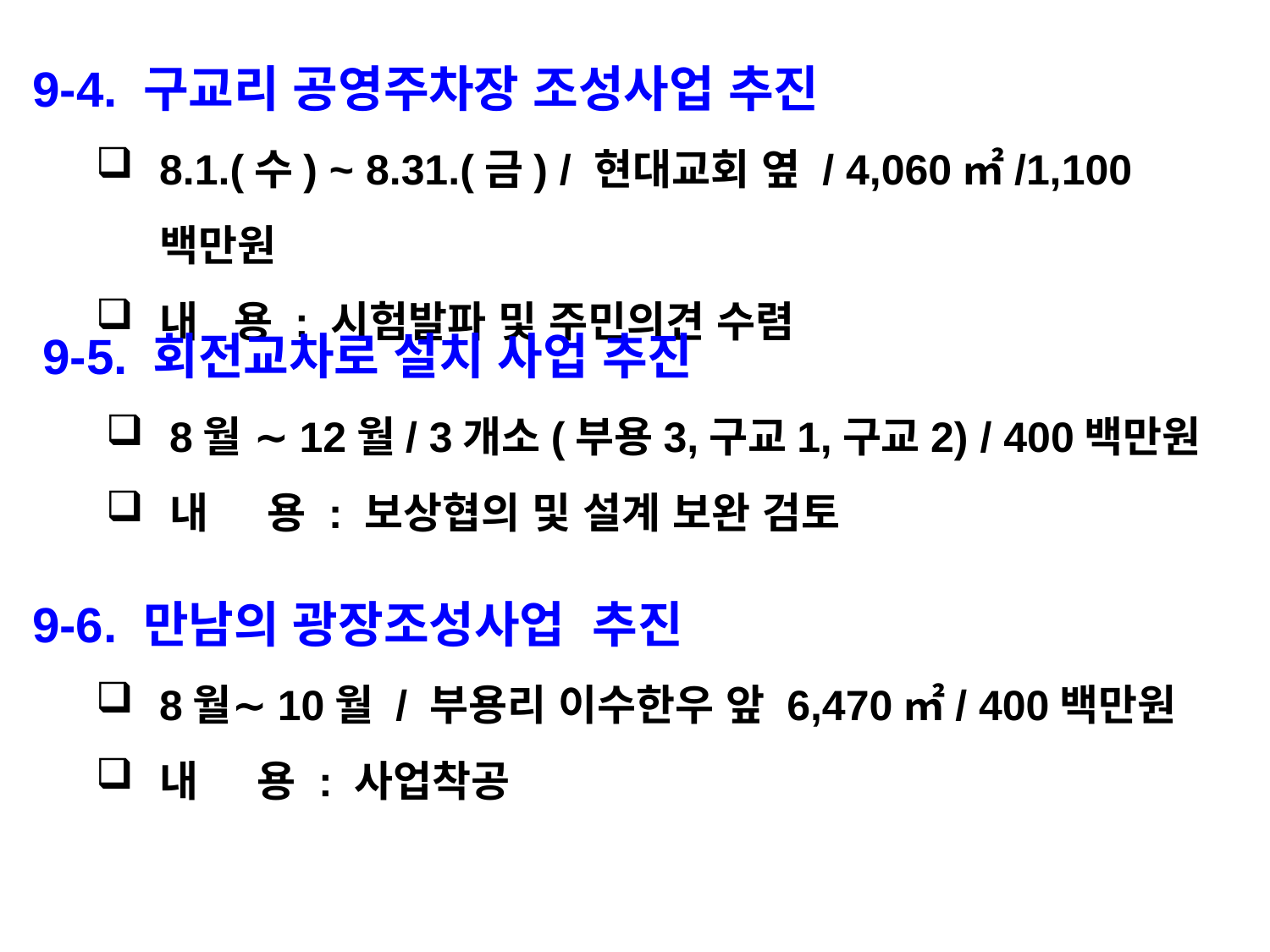

9-4. 구교리 공영주차장 조성사업 추진
8.1.(수) ~ 8.31.(금) / 현대교회 옆 / 4,060㎡/1,100백만원
내   용 : 시험발파 및 주민의견 수렴
9-5. 회전교차로 설치 사업 추진
8월 ∼12월/ 3개소(부용3,구교1,구교2) / 400백만원
내     용 : 보상협의 및 설계 보완 검토

9-6. 만남의 광장조성사업  추진
8월∼10월 / 부용리 이수한우 앞 6,470㎡/ 400백만원
내     용 : 사업착공